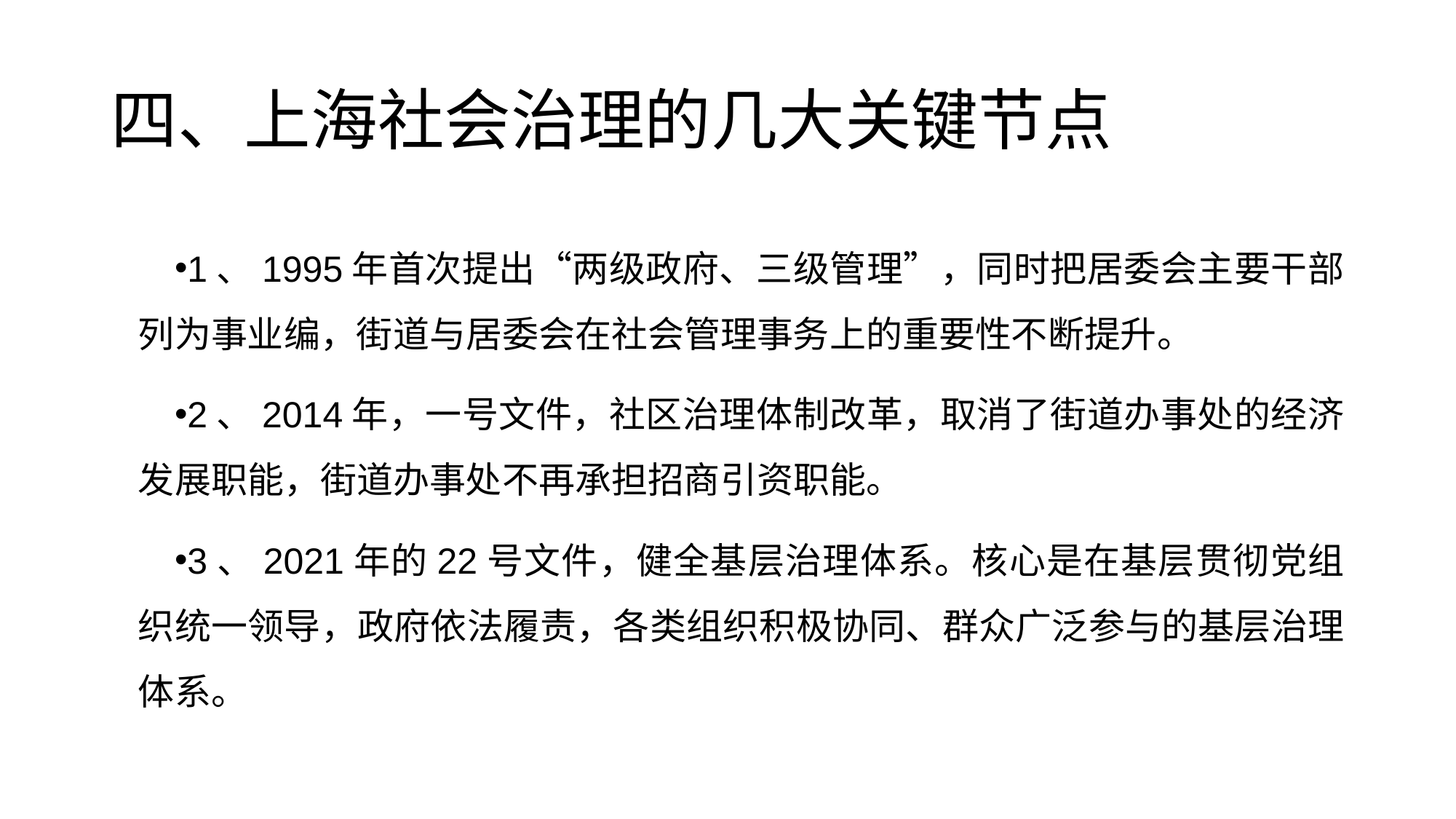

# 四、上海社会治理的几大关键节点
1、1995年首次提出“两级政府、三级管理”，同时把居委会主要干部列为事业编，街道与居委会在社会管理事务上的重要性不断提升。
2、2014年，一号文件，社区治理体制改革，取消了街道办事处的经济发展职能，街道办事处不再承担招商引资职能。
3、2021年的22号文件，健全基层治理体系。核心是在基层贯彻党组织统一领导，政府依法履责，各类组织积极协同、群众广泛参与的基层治理体系。